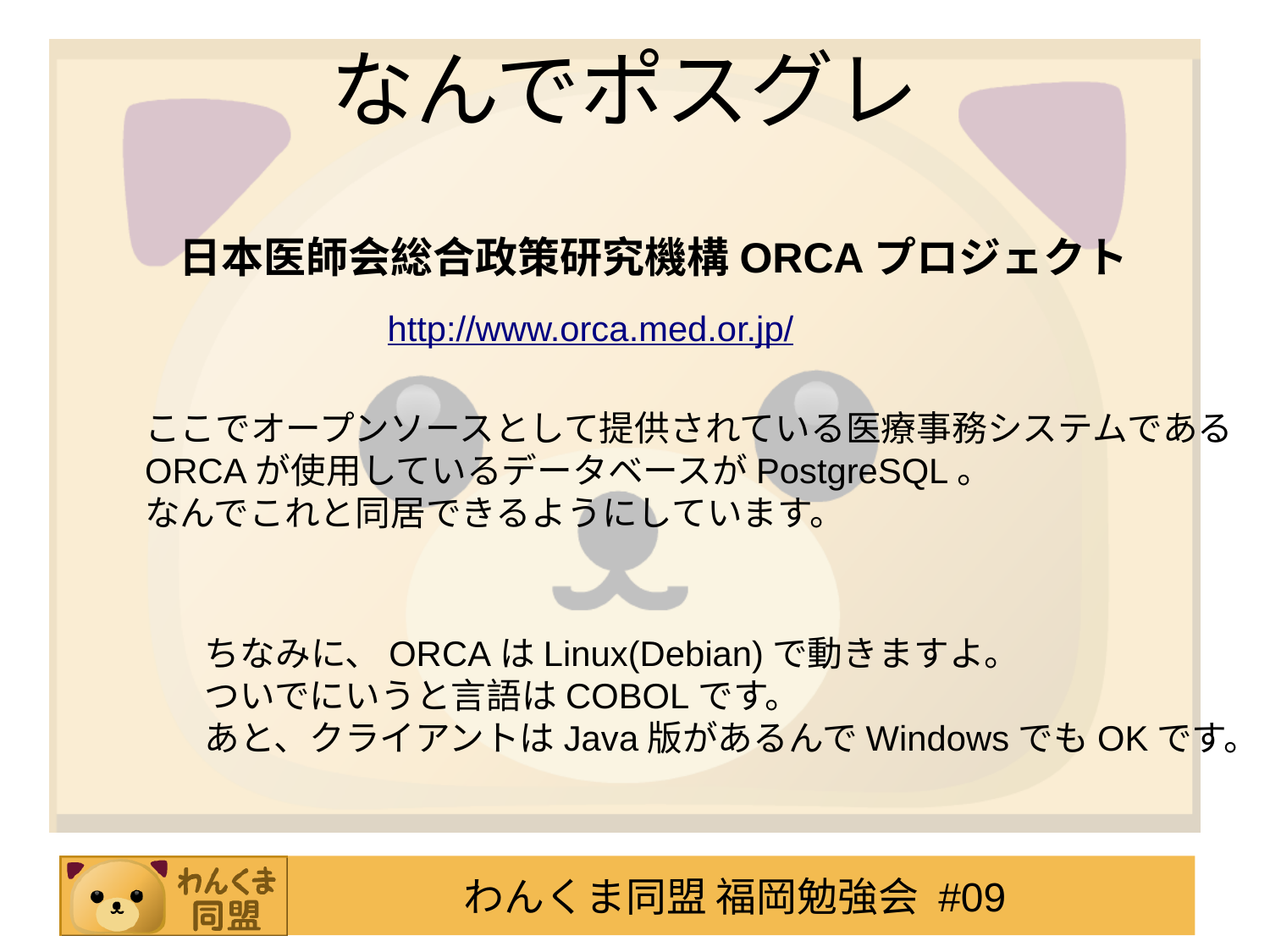

# なんでポスグレ
日本医師会総合政策研究機構ORCAプロジェクト
http://www.orca.med.or.jp/
ここでオープンソースとして提供されている医療事務システムである
ORCAが使用しているデータベースがPostgreSQL。
なんでこれと同居できるようにしています。
ちなみに、ORCAはLinux(Debian)で動きますよ。
ついでにいうと言語はCOBOLです。
あと、クライアントはJava版があるんでWindowsでもOKです。